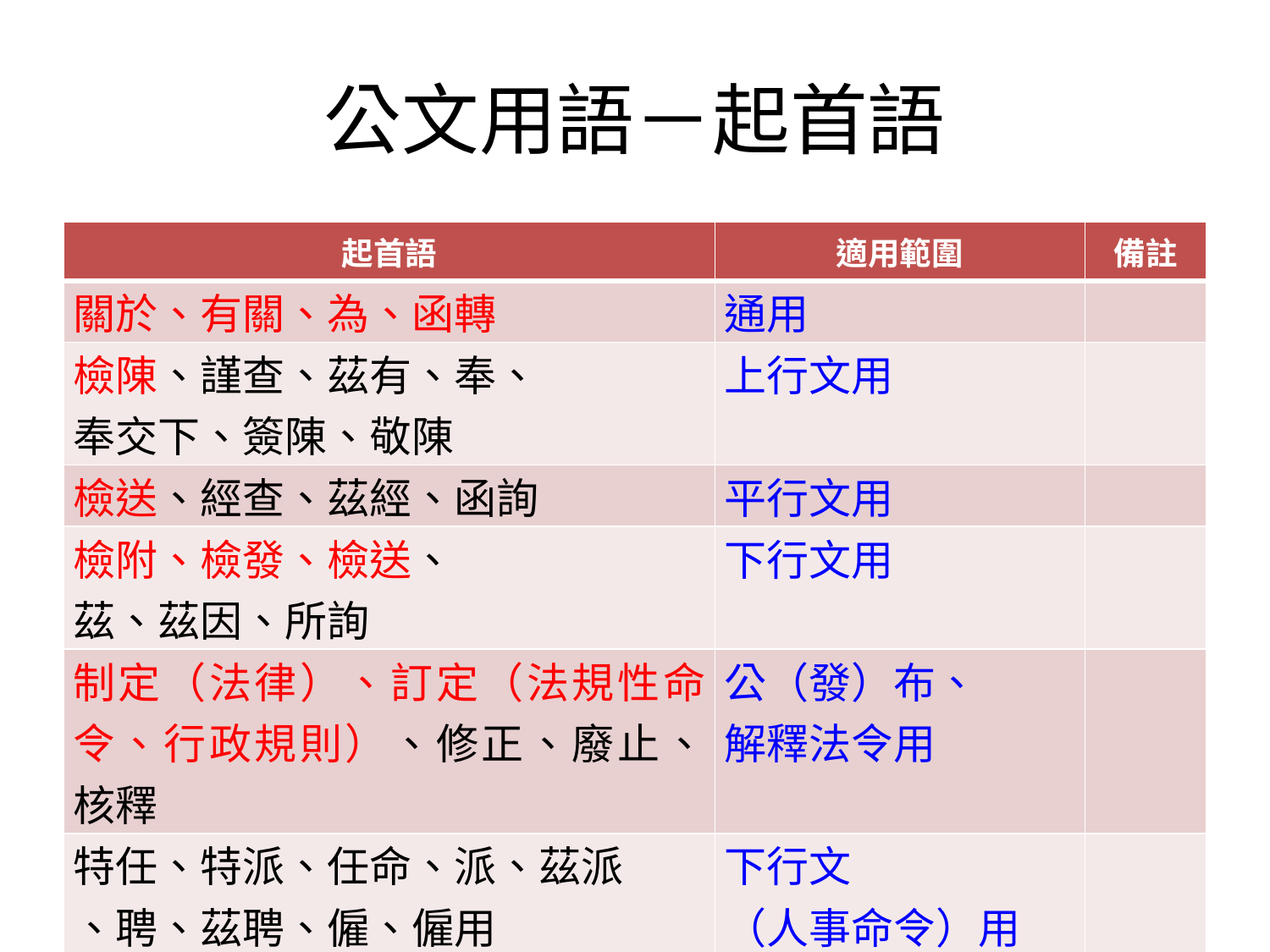

# 公文用語－起首語
| 起首語 | 適用範圍 | 備註 |
| --- | --- | --- |
| 關於、有關、為、函轉 | 通用 |  |
| 檢陳、謹查、茲有、奉、 奉交下、簽陳、敬陳 | 上行文用 |  |
| 檢送、經查、茲經、函詢 | 平行文用 |  |
| 檢附、檢發、檢送、 茲、茲因、所詢 | 下行文用 |  |
| 制定（法律）、訂定（法規性命令、行政規則）、修正、廢止、核釋 | 公（發）布、 解釋法令用 |  |
| 特任、特派、任命、派、茲派 、聘、茲聘、僱、僱用 | 下行文 （人事命令）用 |  |